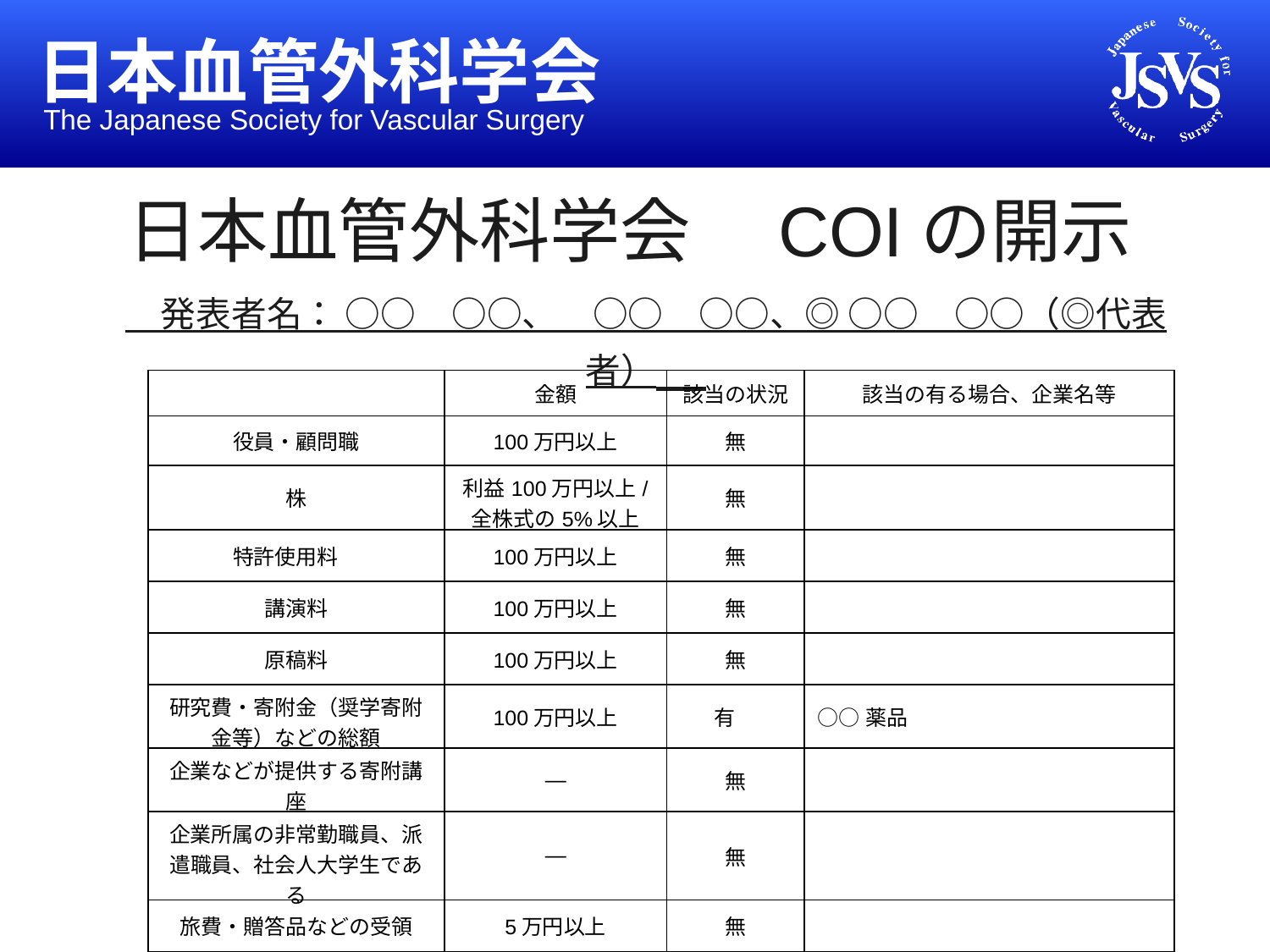

日本血管外科学会　COIの開示
　発表者名： ○○　○○、　○○　○○、◎ ○○　○○（◎代表者）
|  | 金額 | 該当の状況 | 該当の有る場合、企業名等 |
| --- | --- | --- | --- |
| 役員・顧問職 | 100万円以上 | 無 |  |
| 株 | 利益100万円以上/ 全株式の5%以上 | 無 |  |
| 特許使用料 | 100万円以上 | 無 |  |
| 講演料 | 100万円以上 | 無 |  |
| 原稿料 | 100万円以上 | 無 |  |
| 研究費・寄附金（奨学寄附金等）などの総額 | 100万円以上 | 有 | ○○薬品 |
| 企業などが提供する寄附講座 | ― | 無 |  |
| 企業所属の非常勤職員、派遣職員、社会人大学生である | ― | 無 |  |
| 旅費・贈答品などの受領 | 5万円以上 | 無 |  |